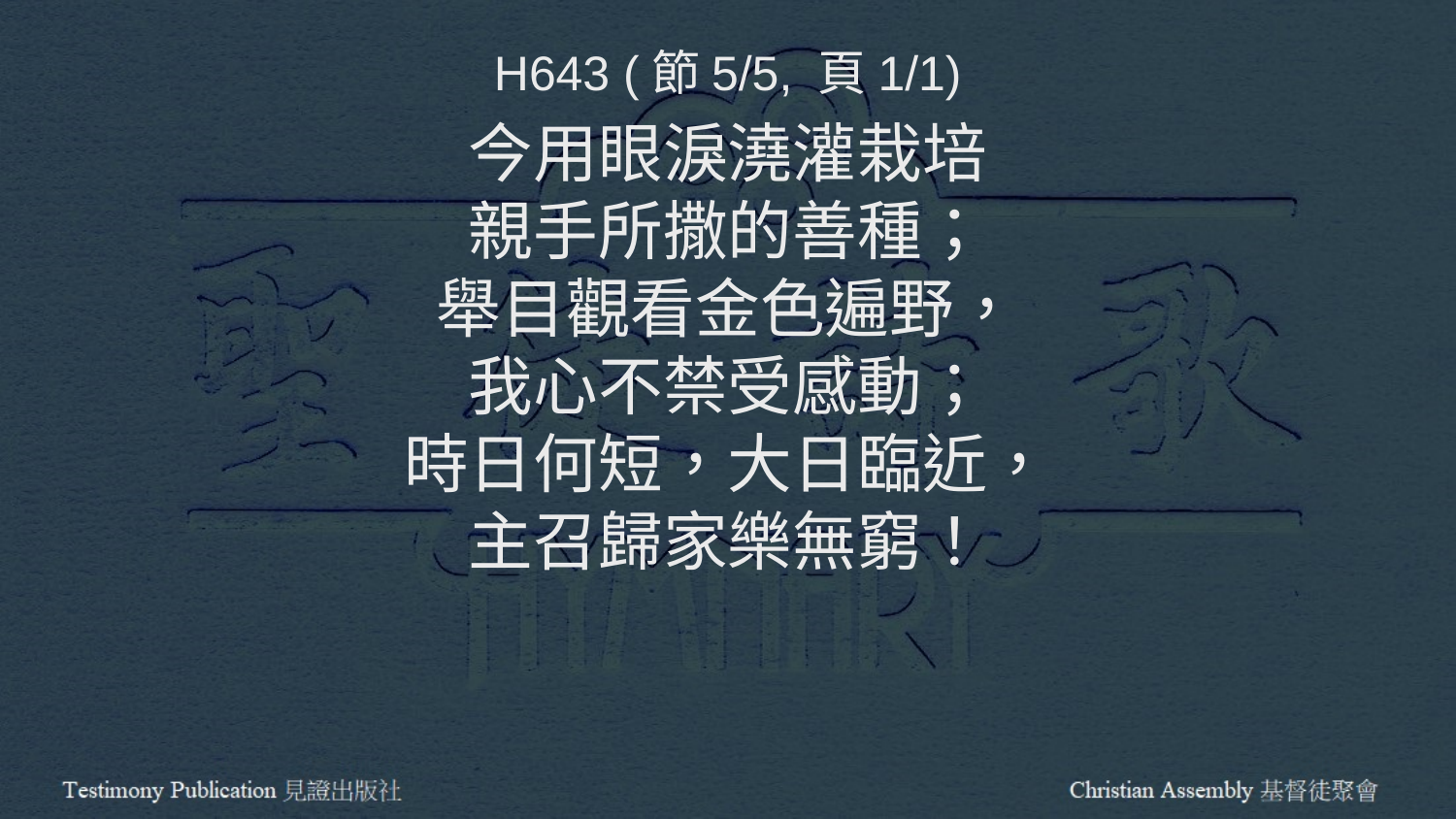

H643 (節5/5, 頁1/1)
今用眼淚澆灌栽培
親手所撒的善種；
舉目觀看金色遍野，
我心不禁受感動；
時日何短，大日臨近，
主召歸家樂無窮！